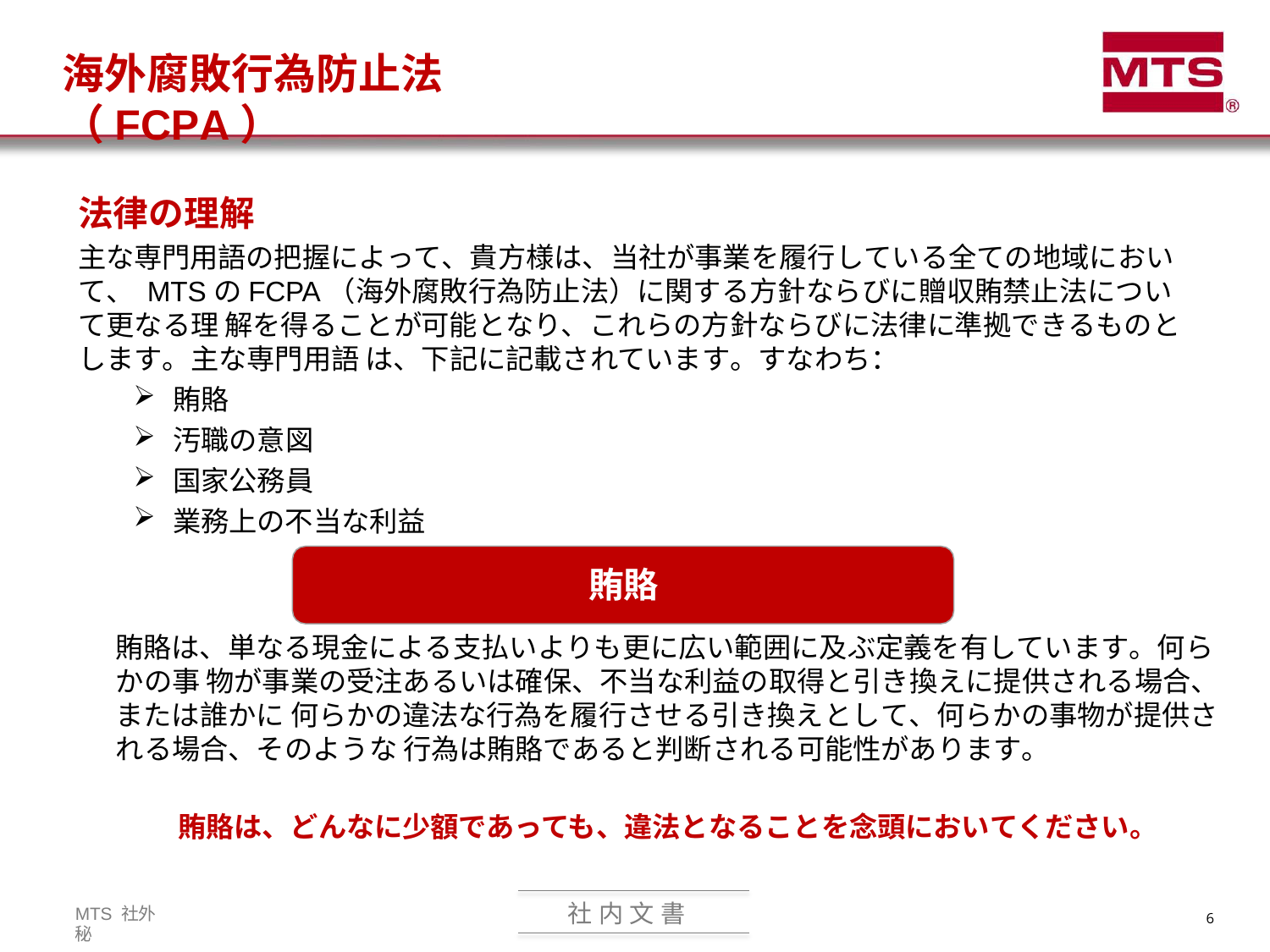

# 海外腐敗行為防止法（FCPA）
法律の理解
主な専門用語の把握によって、貴方様は、当社が事業を履行している全ての地域において、 MTSのFCPA（海外腐敗行為防止法）に関する方針ならびに贈収賄禁止法について更なる理 解を得ることが可能となり、これらの方針ならびに法律に準拠できるものとします。主な専門用語 は、下記に記載されています。すなわち：
賄賂
汚職の意図
国家公務員
業務上の不当な利益

賄賂
賄賂は、単なる現金による支払いよりも更に広い範囲に及ぶ定義を有しています。何らかの事 物が事業の受注あるいは確保、不当な利益の取得と引き換えに提供される場合、または誰かに 何らかの違法な行為を履行させる引き換えとして、何らかの事物が提供される場合、そのような 行為は賄賂であると判断される可能性があります。

賄賂は、どんなに少額であっても、違法となることを念頭においてください。

社 内 文 書
MTS 社外秘
6